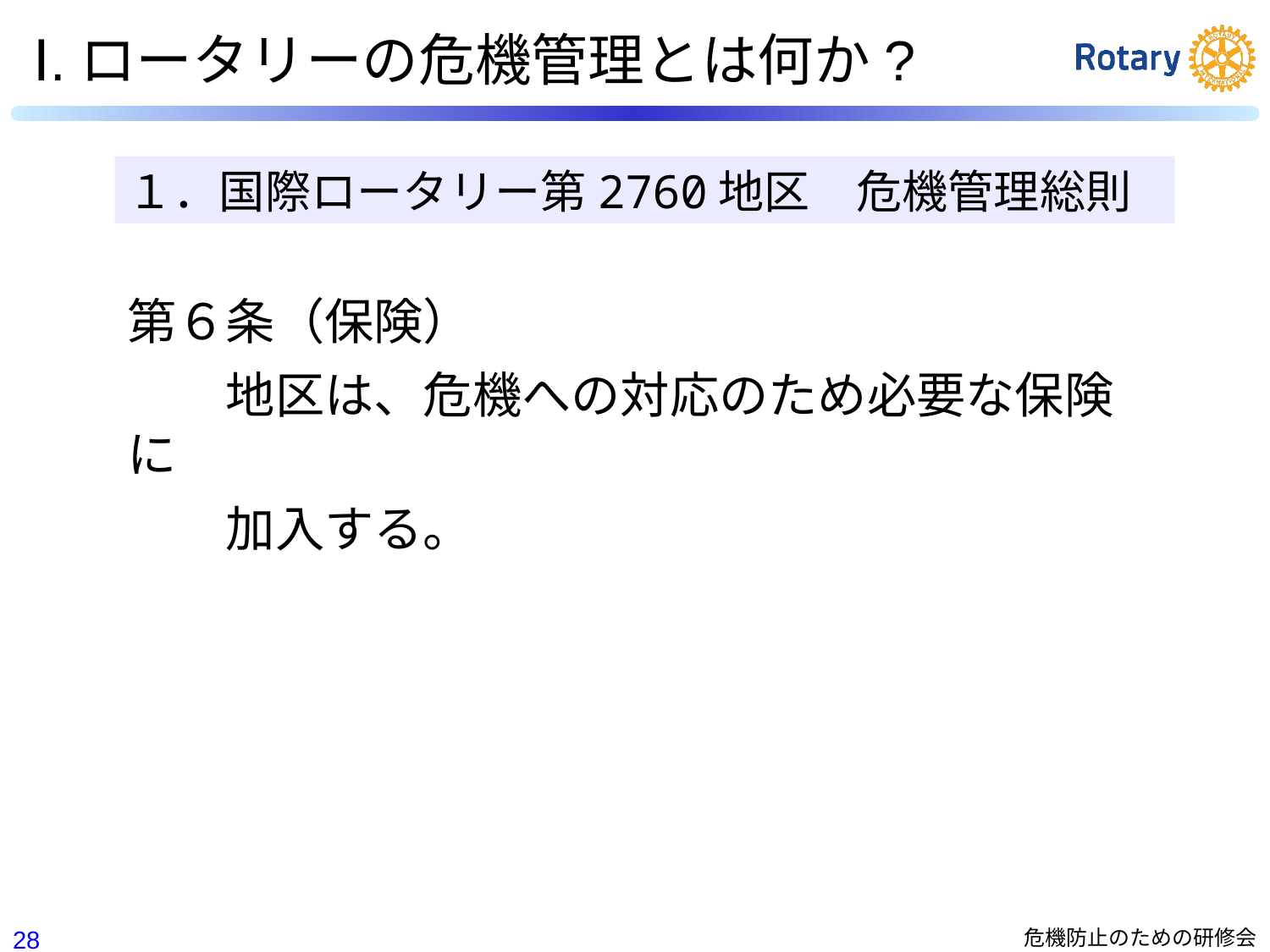

Ⅰ.ロータリーの危機管理とは何か?
１．国際ロータリー第2760地区　危機管理総則
第６条（保険）
　　地区は、危機への対応のため必要な保険に
　　加入する。
28
危機防止のための研修会